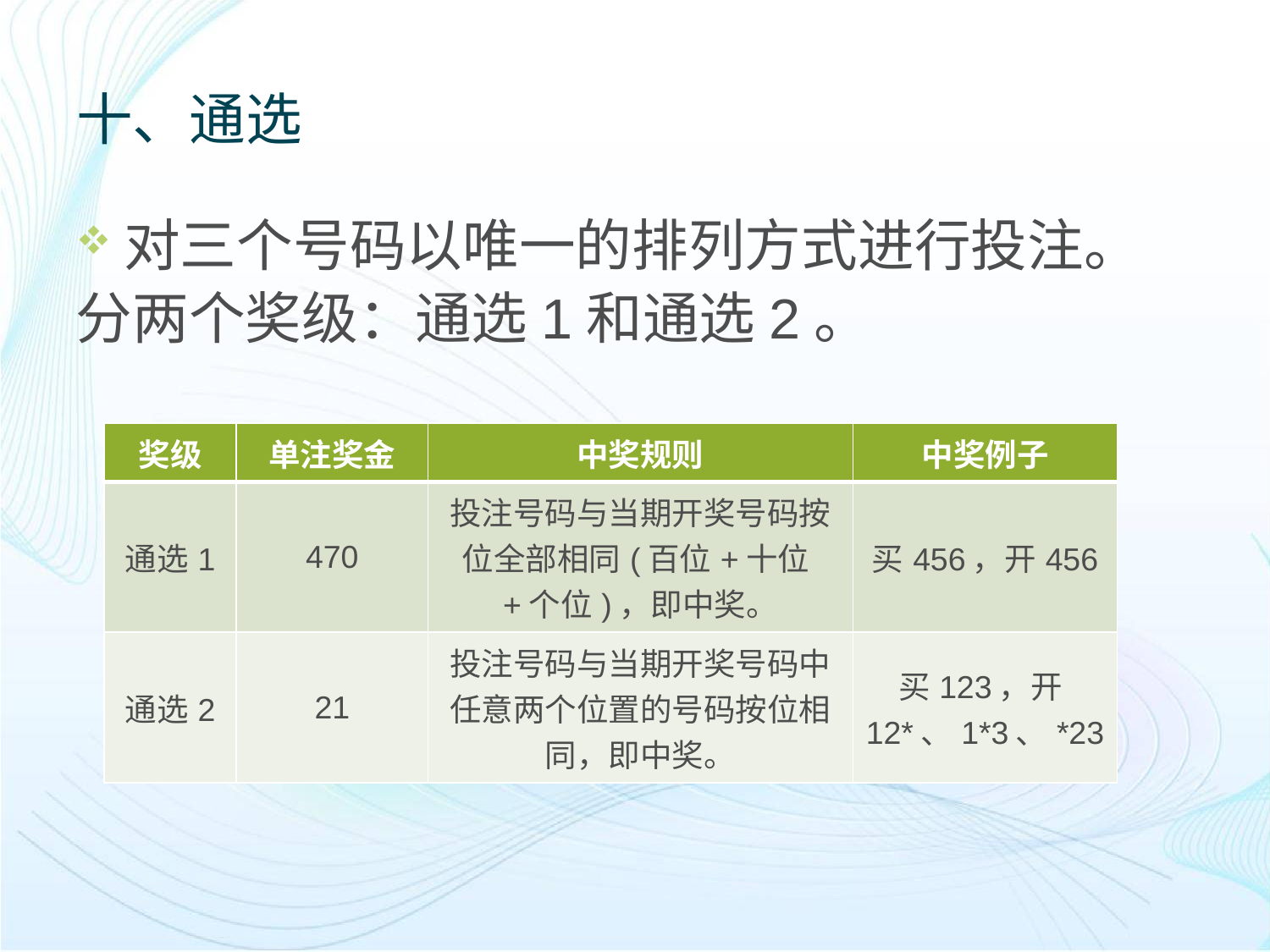

# 十、通选
对三个号码以唯一的排列方式进行投注。
分两个奖级：通选1和通选2。

| 奖级 | 单注奖金 | 中奖规则 | 中奖例子 |
| --- | --- | --- | --- |
| 通选1 | 470 | 投注号码与当期开奖号码按位全部相同(百位+十位+个位)，即中奖。 | 买456，开456 |
| 通选2 | 21 | 投注号码与当期开奖号码中任意两个位置的号码按位相同，即中奖。 | 买123，开12\*、1\*3、\*23 |